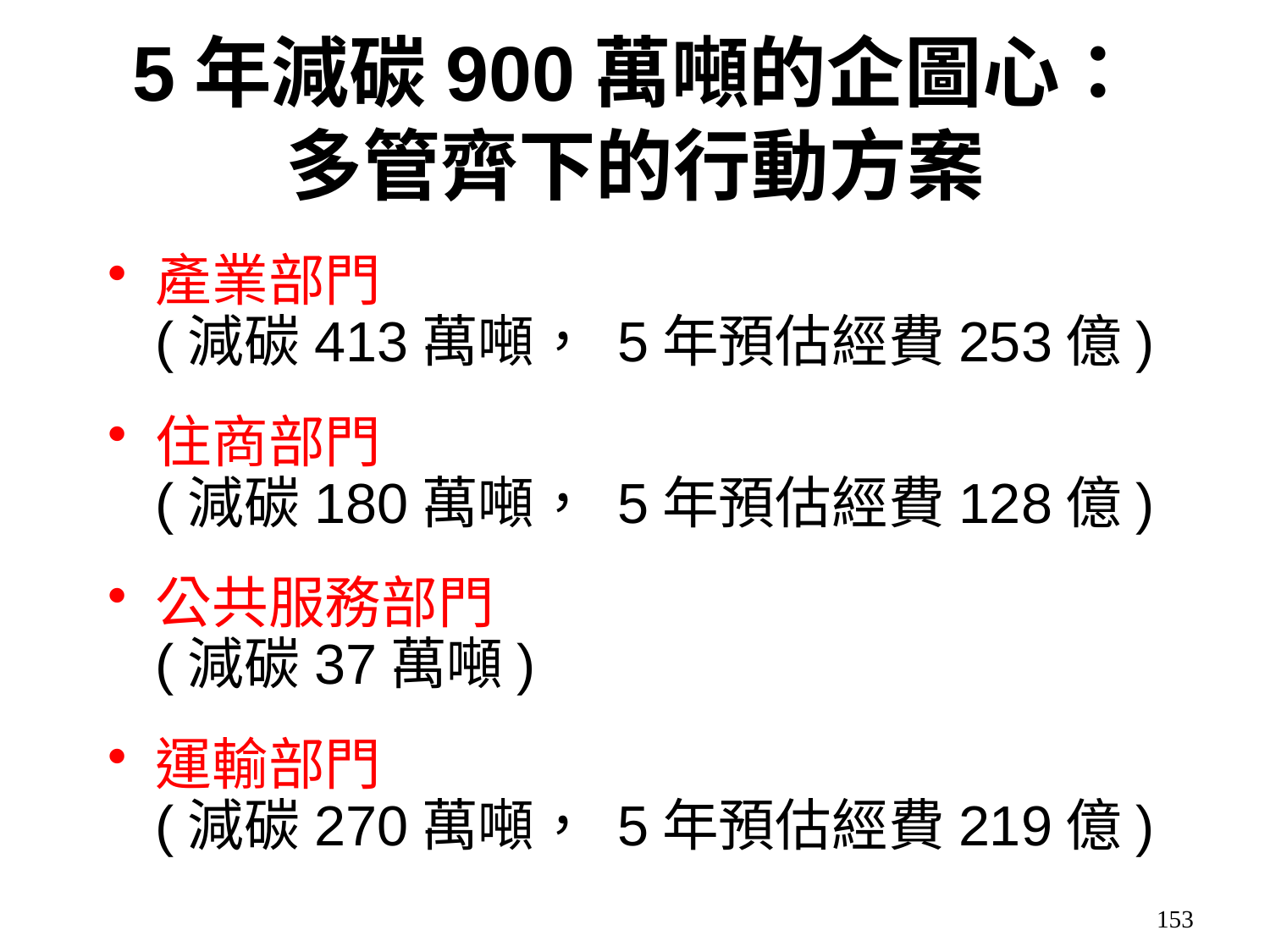

5年減碳900萬噸的企圖心：
多管齊下的行動方案
產業部門
(減碳413萬噸， 5年預估經費253億)
住商部門
(減碳180萬噸， 5年預估經費128億)
公共服務部門
(減碳37萬噸)
運輸部門
(減碳270萬噸， 5年預估經費219億)

153